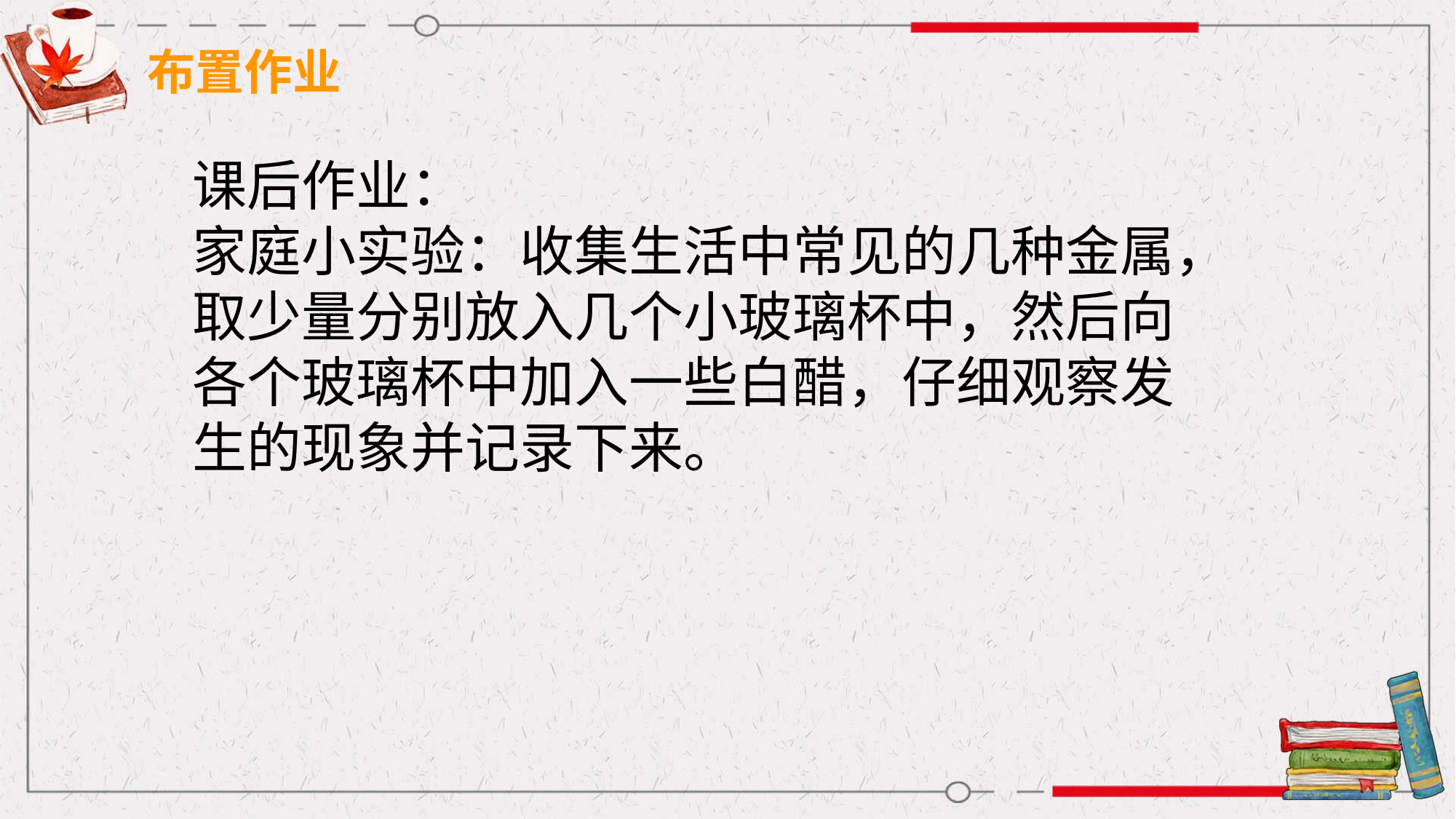

布置作业
课后作业：
家庭小实验：收集生活中常见的几种金属，取少量分别放入几个小玻璃杯中，然后向各个玻璃杯中加入一些白醋，仔细观察发生的现象并记录下来。